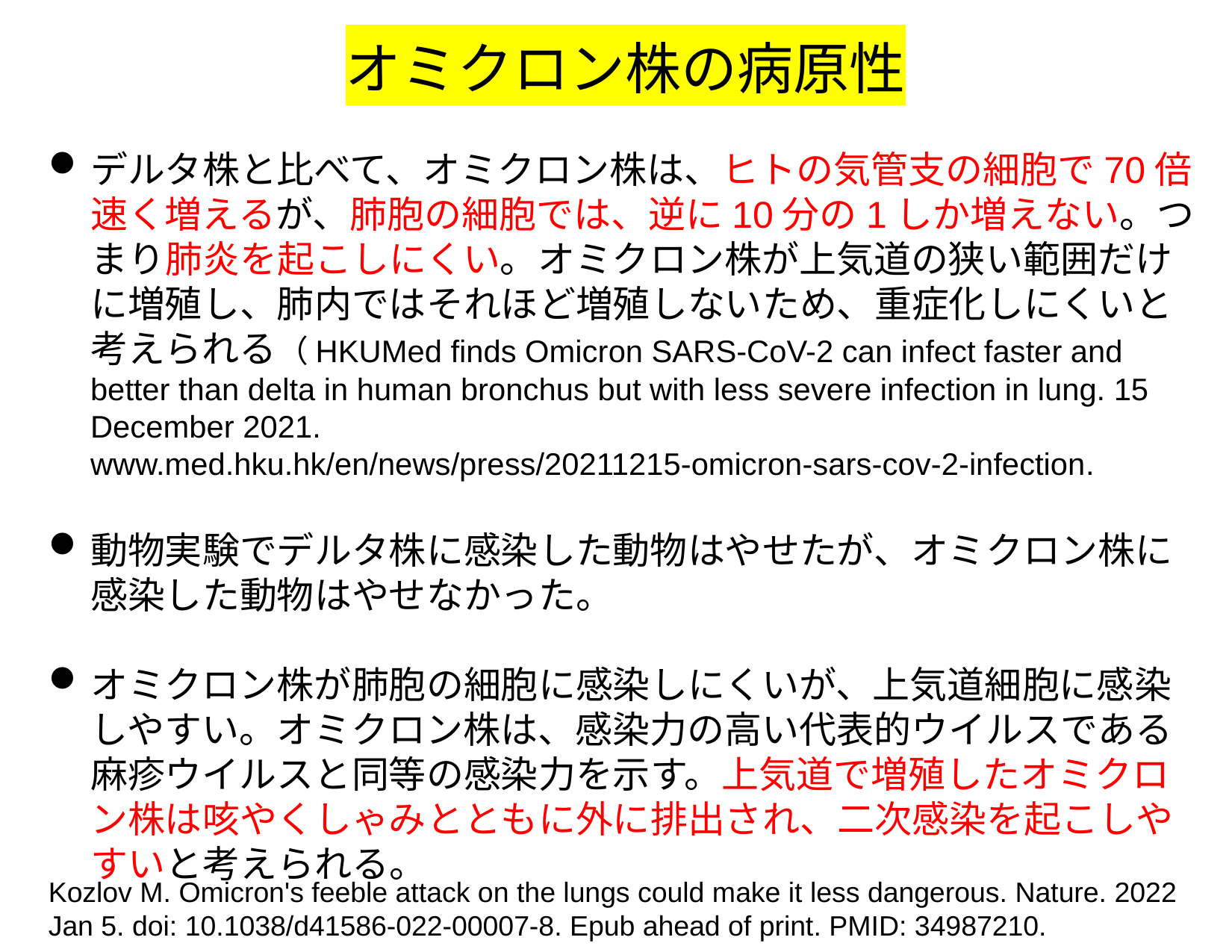

オミクロン株の病原性

デルタ株と比べて、オミクロン株は、ヒトの気管支の細胞で70倍速く増えるが、肺胞の細胞では、逆に10分の1しか増えない。つまり肺炎を起こしにくい。オミクロン株が上気道の狭い範囲だけに増殖し、肺内ではそれほど増殖しないため、重症化しにくいと考えられる（HKUMed finds Omicron SARS-CoV-2 can infect faster and better than delta in human bronchus but with less severe infection in lung. 15 December 2021. www.med.hku.hk/en/news/press/20211215-omicron-sars-cov-2-infection.

動物実験でデルタ株に感染した動物はやせたが、オミクロン株に感染した動物はやせなかった。

オミクロン株が肺胞の細胞に感染しにくいが、上気道細胞に感染しやすい。オミクロン株は、感染力の高い代表的ウイルスである麻疹ウイルスと同等の感染力を示す。上気道で増殖したオミクロン株は咳やくしゃみとともに外に排出され、二次感染を起こしやすいと考えられる。
Kozlov M. Omicron's feeble attack on the lungs could make it less dangerous. Nature. 2022 Jan 5. doi: 10.1038/d41586-022-00007-8. Epub ahead of print. PMID: 34987210.